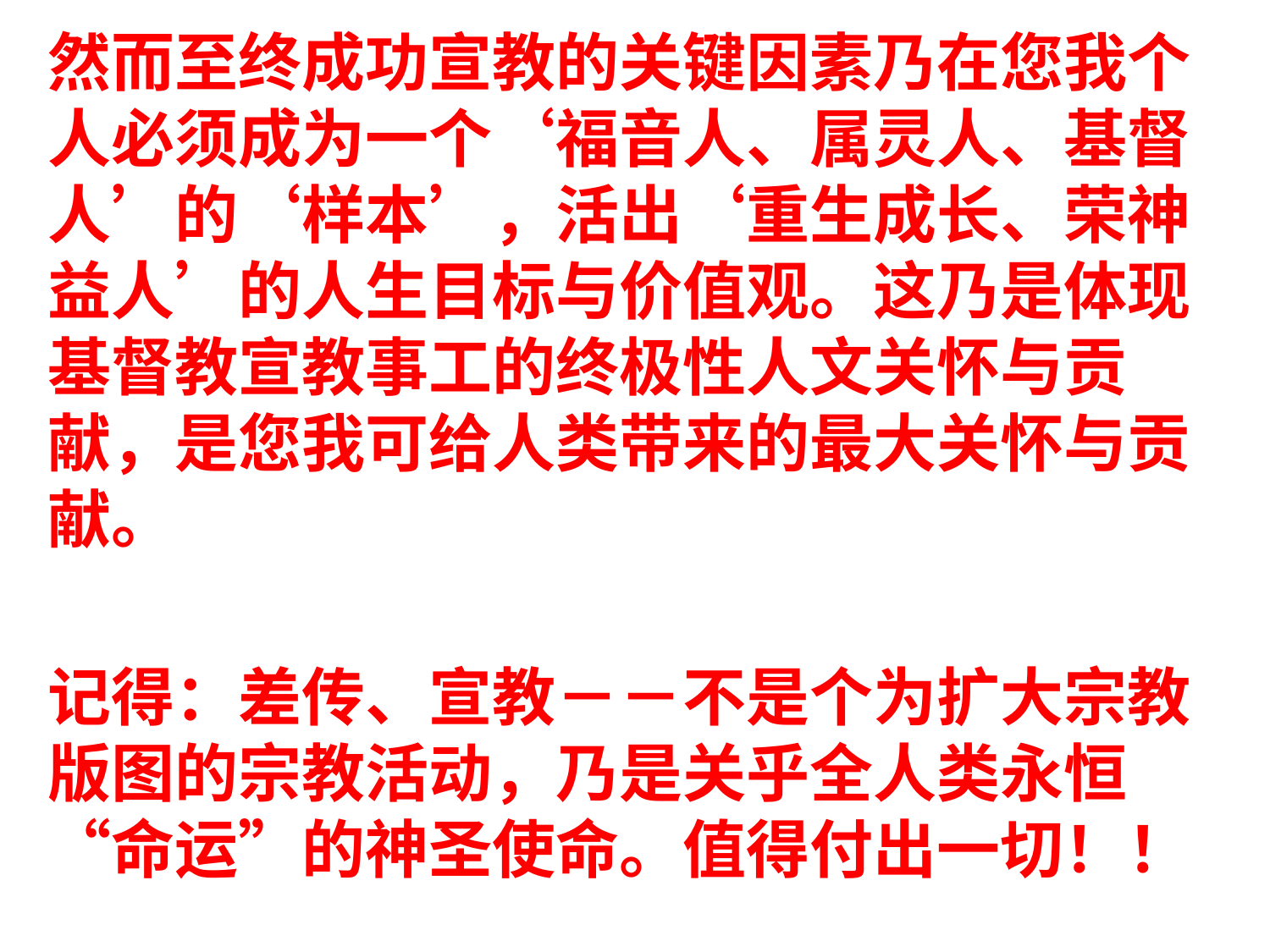

然而至终成功宣教的关键因素乃在您我个人必须成为一个‘福音人、属灵人、基督人’的‘样本’，活出‘重生成长、荣神益人’的人生目标与价值观。这乃是体现基督教宣教事工的终极性人文关怀与贡献，是您我可给人类带来的最大关怀与贡献。

记得：差传、宣教－－不是个为扩大宗教版图的宗教活动，乃是关乎全人类永恒“命运”的神圣使命。值得付出一切！！